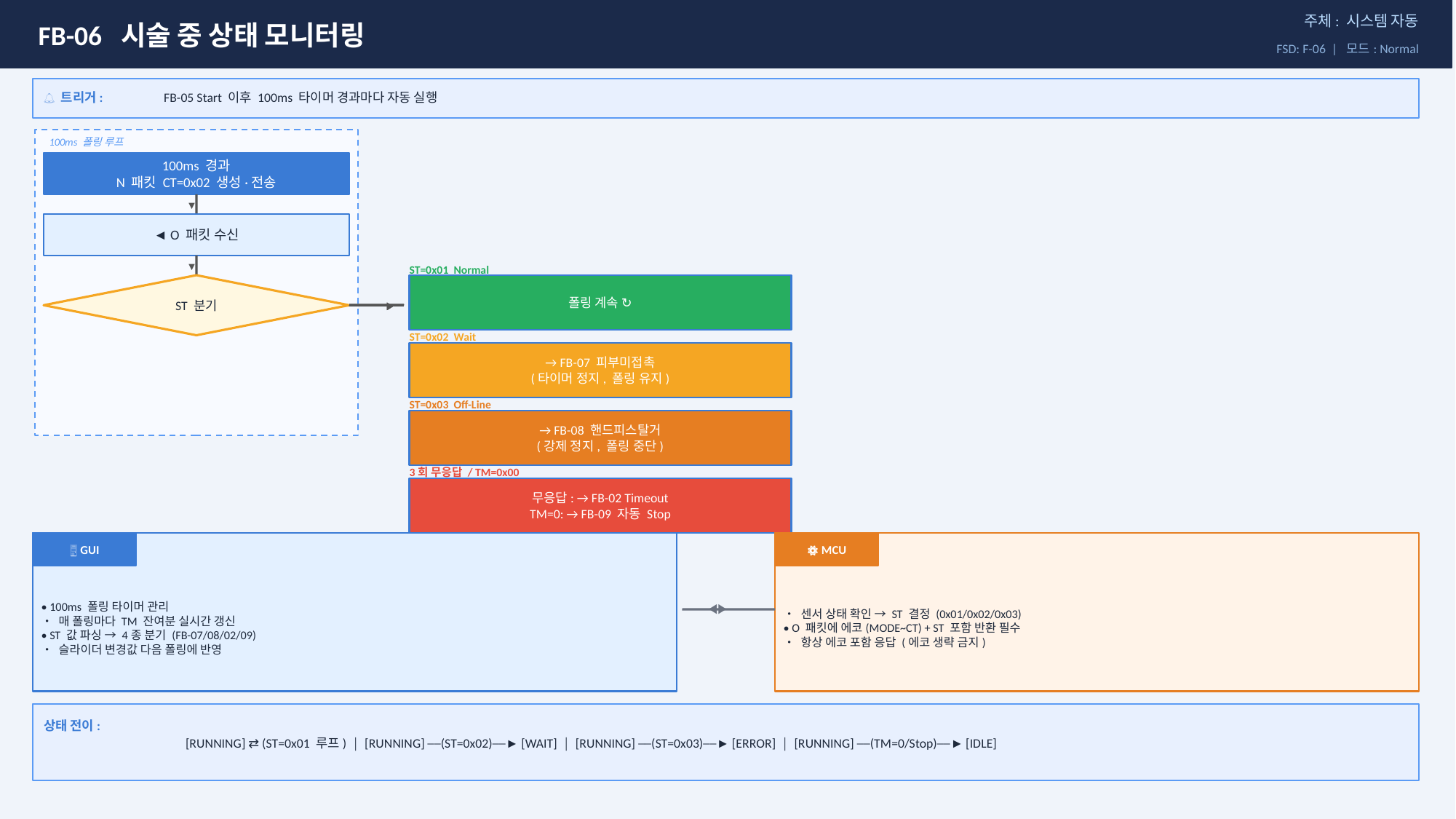

FB-06  시술 중 상태 모니터링
주체: 시스템 자동
FSD: F-06  |  모드: Normal

🔔 트리거:
FB-05 Start 이후 100ms 타이머 경과마다 자동 실행

100ms 폴링 루프

100ms 경과
N 패킷 CT=0x02 생성·전송

▼

◄ O 패킷 수신

▼
ST=0x01  Normal

ST 분기

폴링 계속 ↻
▶
▶
▶
▶

ST=0x02  Wait

→ FB-07 피부미접촉
(타이머 정지, 폴링 유지)
ST=0x03  Off-Line

→ FB-08 핸드피스탈거
(강제 정지, 폴링 중단)
3회 무응답 / TM=0x00

무응답: → FB-02 Timeout
TM=0: → FB-09 자동 Stop

🖥 GUI

⚙ MCU
• 100ms 폴링 타이머 관리
• 매 폴링마다 TM 잔여분 실시간 갱신
• ST 값 파싱 → 4종 분기 (FB-07/08/02/09)
• 슬라이더 변경값 다음 폴링에 반영
• 센서 상태 확인 → ST 결정 (0x01/0x02/0x03)
• O 패킷에 에코(MODE~CT) + ST 포함 반환 필수
• 항상 에코 포함 응답 (에코 생략 금지)
◀▶

상태 전이:
[RUNNING] ⇄ (ST=0x01 루프)  │  [RUNNING] ──(ST=0x02)──► [WAIT]  │  [RUNNING] ──(ST=0x03)──► [ERROR]  │  [RUNNING] ──(TM=0/Stop)──► [IDLE]